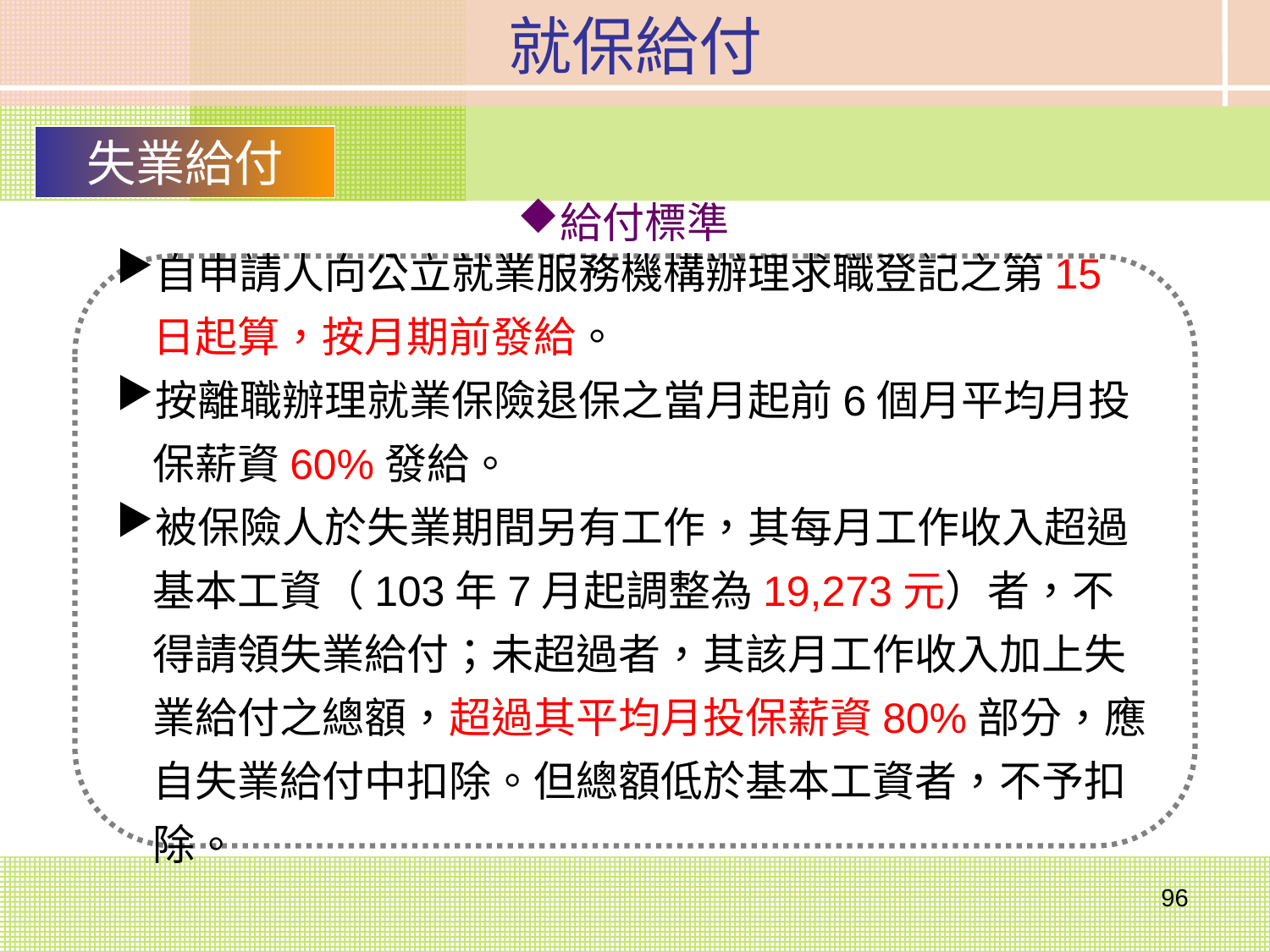

就保給付

失業給付
給付標準
自申請人向公立就業服務機構辦理求職登記之第15日起算，按月期前發給。
按離職辦理就業保險退保之當月起前6個月平均月投保薪資60%發給。
被保險人於失業期間另有工作，其每月工作收入超過基本工資（103年7月起調整為19,273元）者，不得請領失業給付；未超過者，其該月工作收入加上失業給付之總額，超過其平均月投保薪資80%部分，應自失業給付中扣除。但總額低於基本工資者，不予扣除。
96